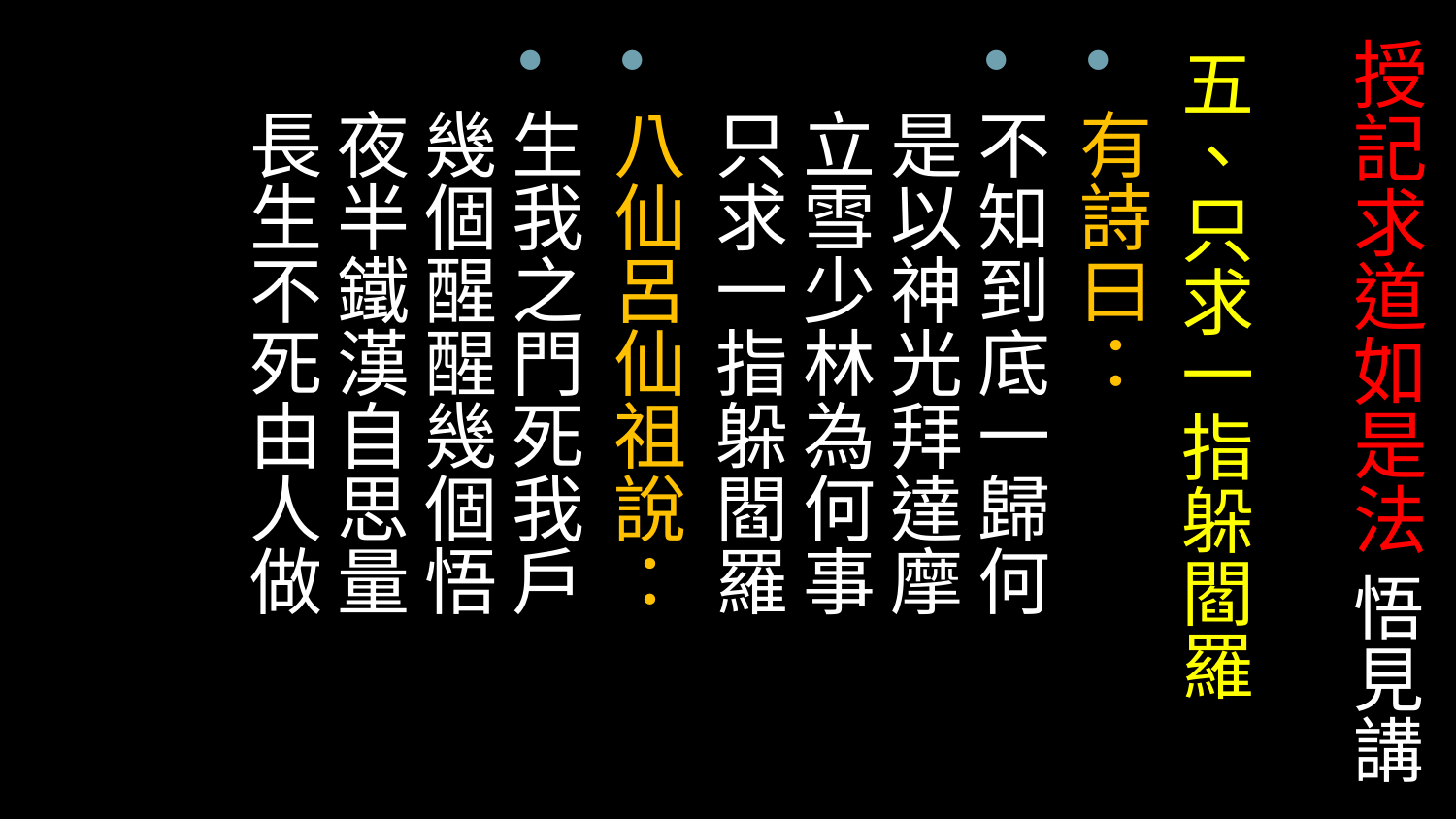

五、只求一指躲閻羅
有詩曰：
不知到底一歸何 
是以神光拜達摩
立雪少林為何事 
只求一指躲閻羅
八仙呂仙祖說：
生我之門死我戶 
幾個醒醒幾個悟
夜半鐵漢自思量 
長生不死由人做

# 授記求道如是法 悟見講